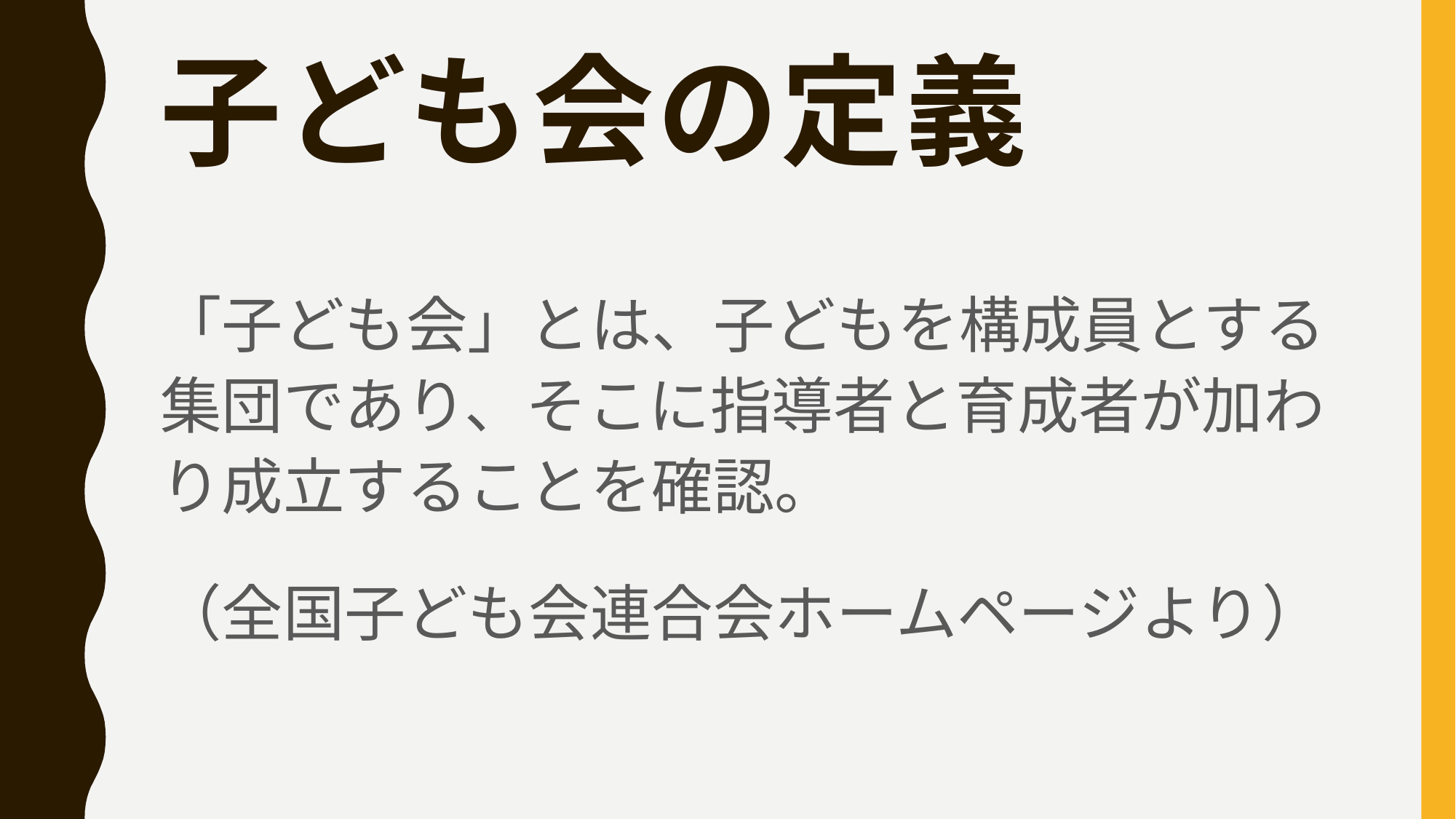

# 子ども会の定義
「子ども会」とは、子どもを構成員とする集団であり、そこに指導者と育成者が加わり成立することを確認。

（全国子ども会連合会ホームページより）